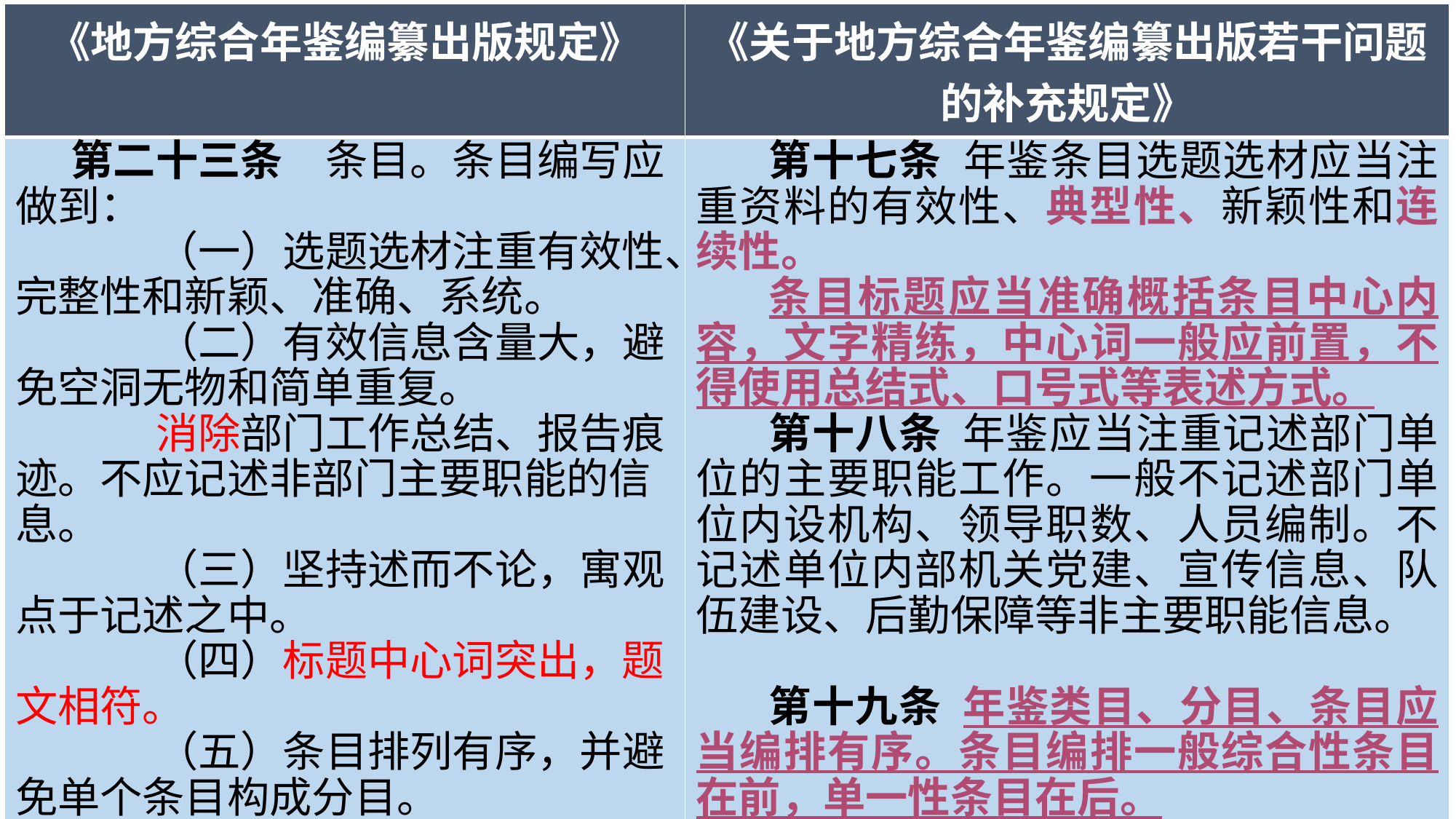

| 《地方综合年鉴编纂出版规定》 | 《关于地方综合年鉴编纂出版若干问题 的补充规定》 |
| --- | --- |
| 第二十三条　条目。条目编写应做到： 　　（一）选题选材注重有效性、完整性和新颖、准确、系统。 　　（二）有效信息含量大，避免空洞无物和简单重复。 　　消除部门工作总结、报告痕迹。不应记述非部门主要职能的信息。 　　（三）坚持述而不论，寓观点于记述之中。 　　（四）标题中心词突出，题文相符。 　　（五）条目排列有序，并避免单个条目构成分目。 | 第十七条 年鉴条目选题选材应当注重资料的有效性、典型性、新颖性和连续性。 条目标题应当准确概括条目中心内容，文字精练，中心词一般应前置，不得使用总结式、口号式等表述方式。 第十八条 年鉴应当注重记述部门单位的主要职能工作。一般不记述部门单位内设机构、领导职数、人员编制。不记述单位内部机关党建、宣传信息、队伍建设、后勤保障等非主要职能信息。 第十九条 年鉴类目、分目、条目应当编排有序。条目编排一般综合性条目在前，单一性条目在后。 |